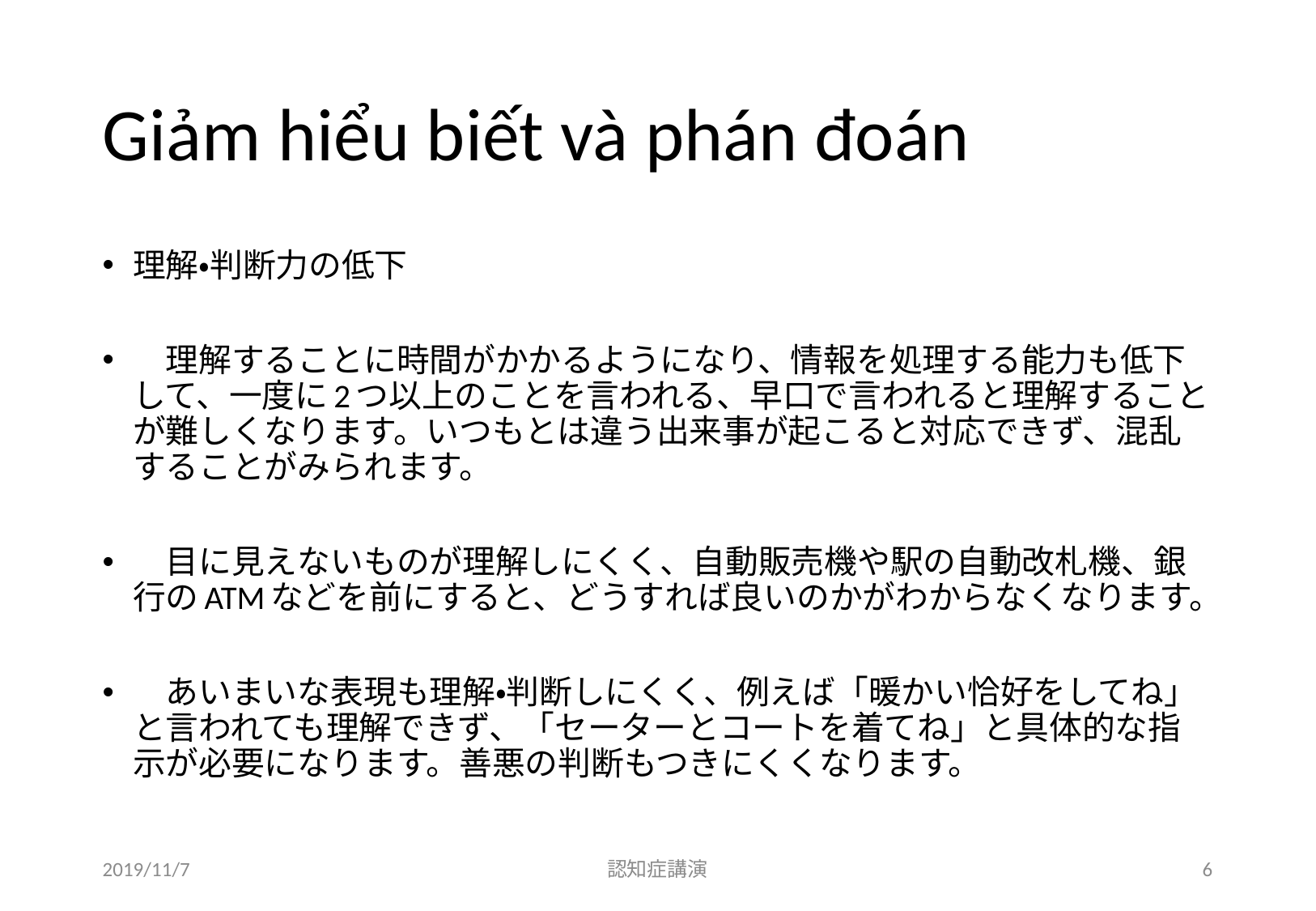

# Giảm hiểu biết và phán đoán
理解・判断力の低下

　理解することに時間がかかるようになり、情報を処理する能力も低下して、一度に2つ以上のことを言われる、早口で言われると理解することが難しくなります。いつもとは違う出来事が起こると対応できず、混乱することがみられます。

　目に見えないものが理解しにくく、自動販売機や駅の自動改札機、銀行のATMなどを前にすると、どうすれば良いのかがわからなくなります。

　あいまいな表現も理解・判断しにくく、例えば「暖かい恰好をしてね」と言われても理解できず、「セーターとコートを着てね」と具体的な指示が必要になります。善悪の判断もつきにくくなります。

2019/11/7
認知症講演
6